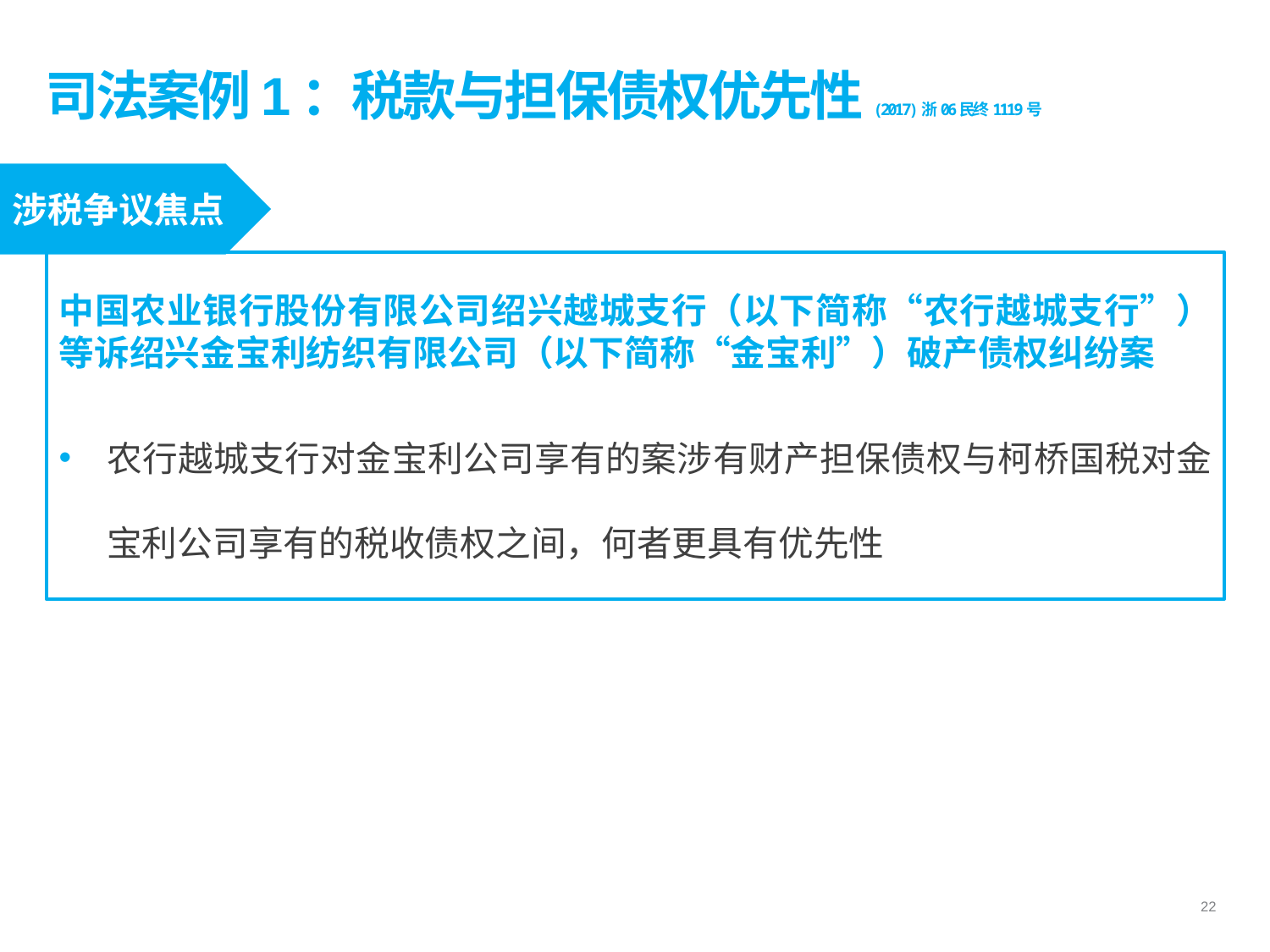

# 司法案例1：税款与担保债权优先性(2017)浙06民终1119号
涉税争议焦点
中国农业银行股份有限公司绍兴越城支行（以下简称“农行越城支行”）等诉绍兴金宝利纺织有限公司（以下简称“金宝利”）破产债权纠纷案
农行越城支行对金宝利公司享有的案涉有财产担保债权与柯桥国税对金宝利公司享有的税收债权之间，何者更具有优先性
22